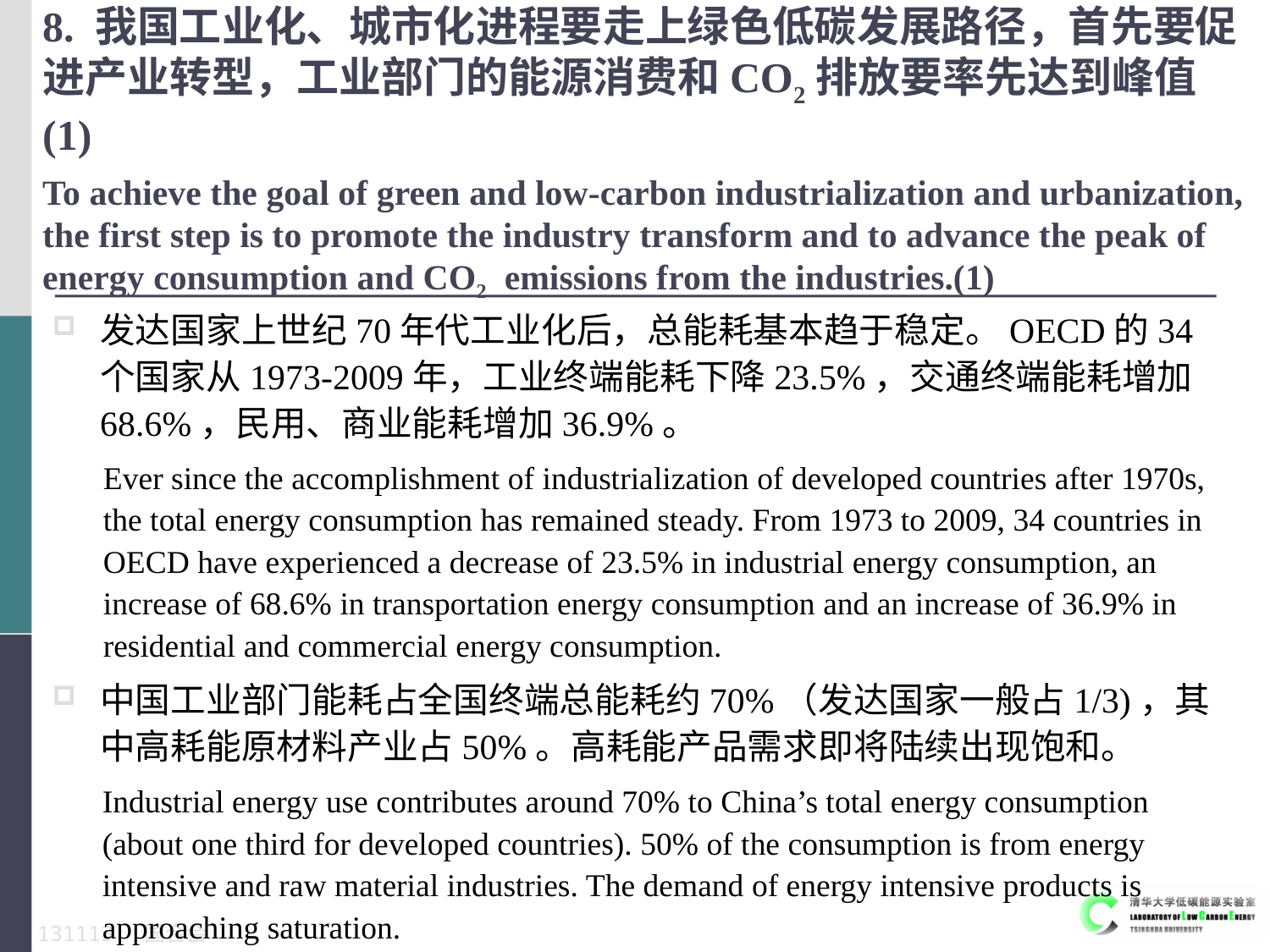

8. 我国工业化、城市化进程要走上绿色低碳发展路径，首先要促进产业转型，工业部门的能源消费和CO2排放要率先达到峰值(1)
To achieve the goal of green and low-carbon industrialization and urbanization, the first step is to promote the industry transform and to advance the peak of energy consumption and CO2  emissions from the industries.(1)
发达国家上世纪70年代工业化后，总能耗基本趋于稳定。OECD的34个国家从1973-2009年，工业终端能耗下降23.5%，交通终端能耗增加68.6%，民用、商业能耗增加36.9%。
Ever since the accomplishment of industrialization of developed countries after 1970s, the total energy consumption has remained steady. From 1973 to 2009, 34 countries in OECD have experienced a decrease of 23.5% in industrial energy consumption, an increase of 68.6% in transportation energy consumption and an increase of 36.9% in residential and commercial energy consumption.
中国工业部门能耗占全国终端总能耗约70%（发达国家一般占1/3)，其中高耗能原材料产业占50%。高耗能产品需求即将陆续出现饱和。
Industrial energy use contributes around 70% to China’s total energy consumption (about one third for developed countries). 50% of the consumption is from energy intensive and raw material industries. The demand of energy intensive products is approaching saturation.